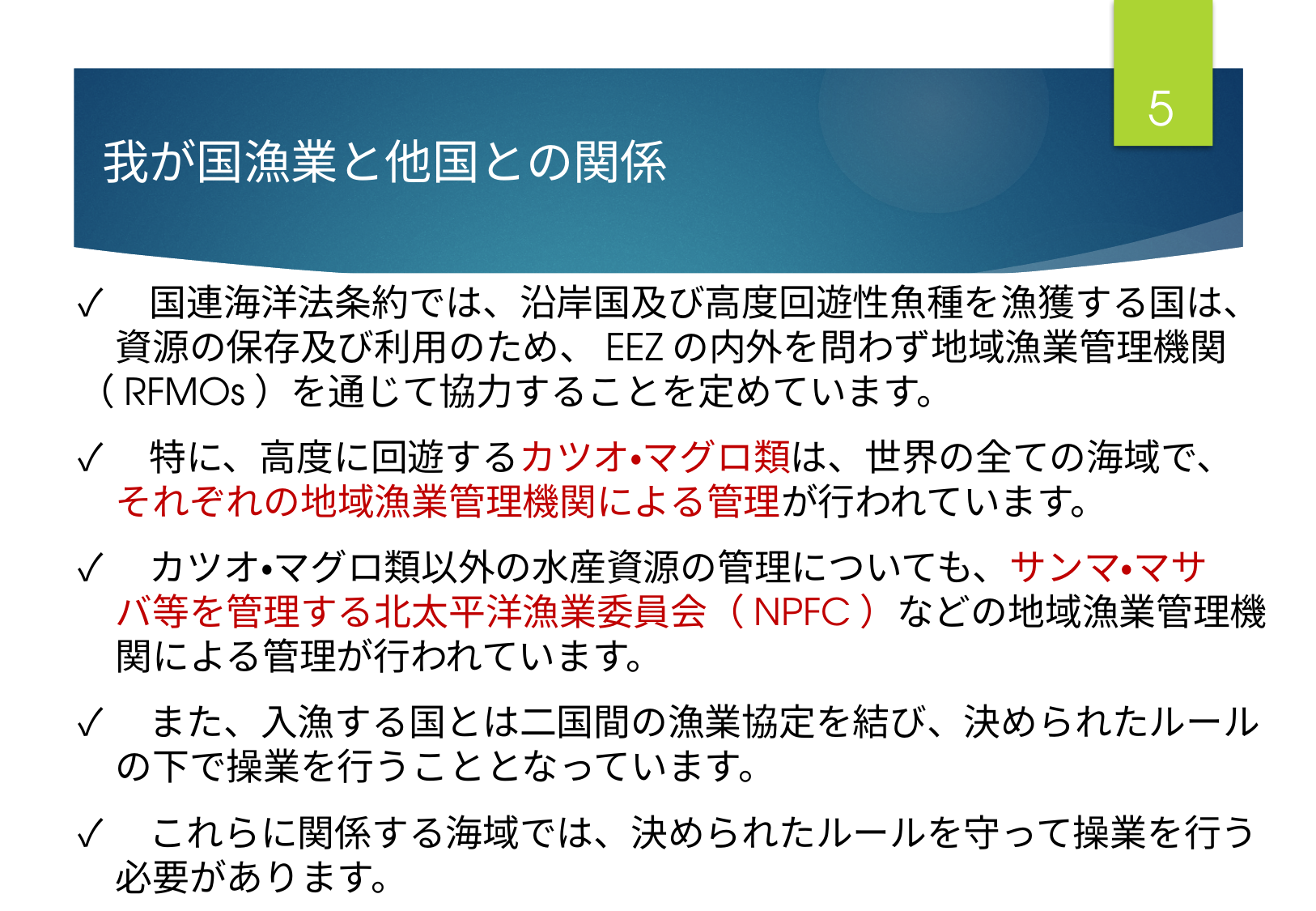

5
我が国漁業と他国との関係
✓　国連海洋法条約では、沿岸国及び高度回遊性魚種を漁獲する国は、
　資源の保存及び利用のため、EEZの内外を問わず地域漁業管理機関（RFMOs）を通じて協力することを定めています。

✓　特に、高度に回遊するカツオ・マグロ類は、世界の全ての海域で、
　それぞれの地域漁業管理機関による管理が行われています。

✓　カツオ・マグロ類以外の水産資源の管理についても、サンマ・マサ
　バ等を管理する北太平洋漁業委員会（NPFC）などの地域漁業管理機
　関による管理が行われています。

✓　また、入漁する国とは二国間の漁業協定を結び、決められたルール
　の下で操業を行うこととなっています。

✓　これらに関係する海域では、決められたルールを守って操業を行う
　必要があります。
# Ⅰ.●●